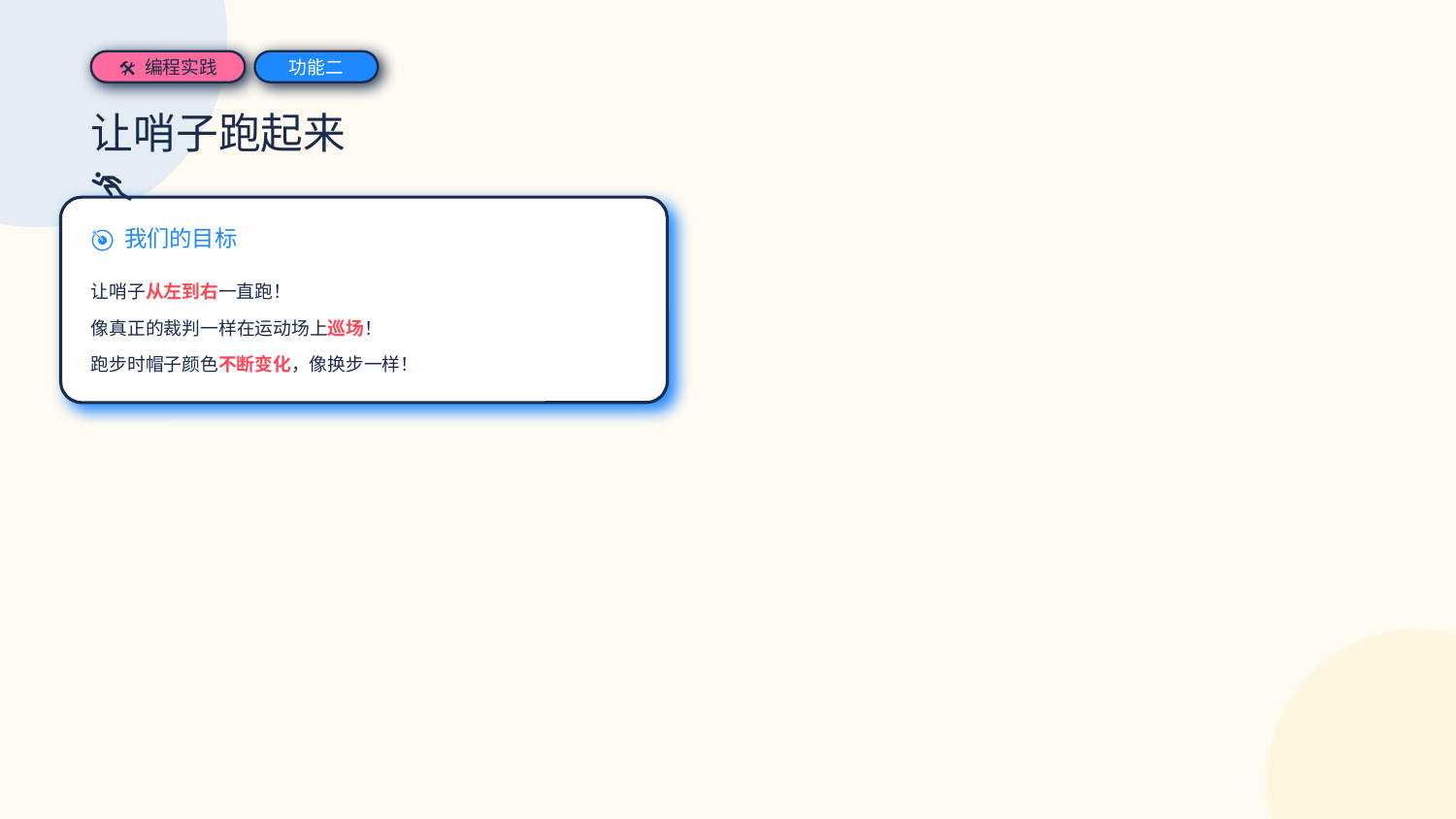

🛠 编程实践
功能二
让哨子跑起来 🏃

🎯 我们的目标
让哨子从左到右一直跑！
像真正的裁判一样在运动场上巡场！
跑步时帽子颜色不断变化，像换步一样！